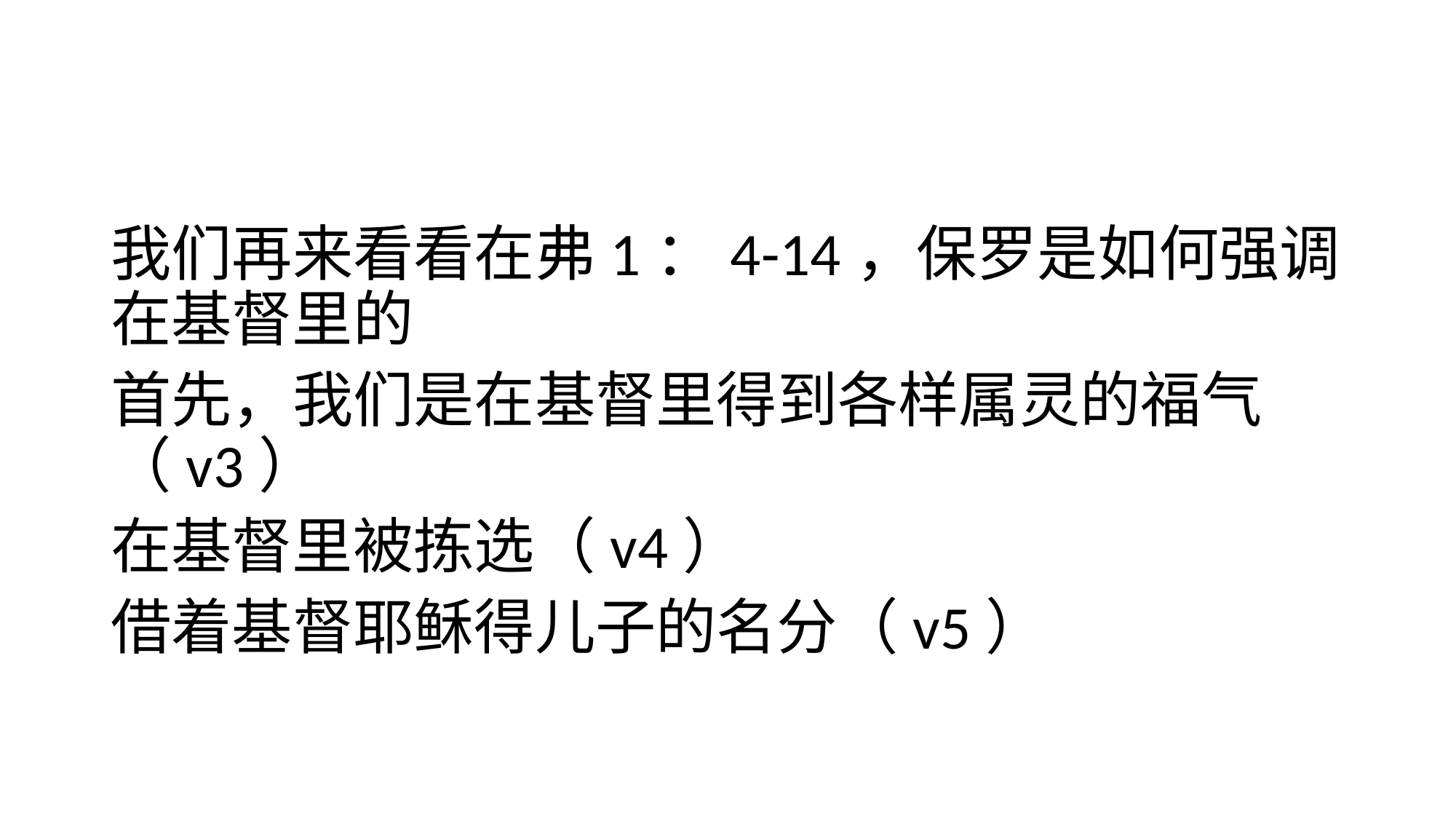

#
我们再来看看在弗1：4-14，保罗是如何强调在基督里的
首先，我们是在基督里得到各样属灵的福气（v3）
在基督里被拣选（v4）
借着基督耶稣得儿子的名分（v5）